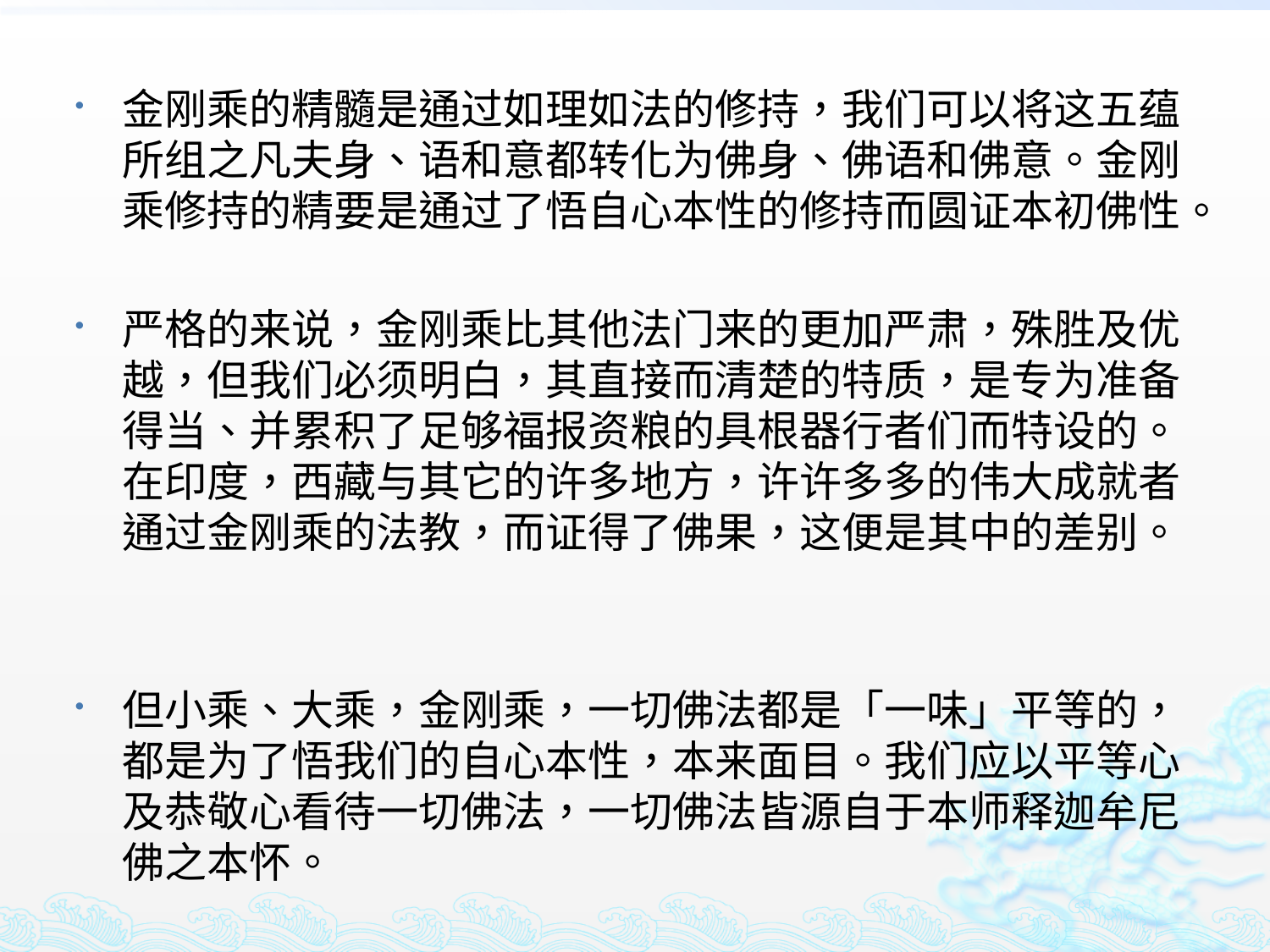

金刚乘的精髓是通过如理如法的修持，我们可以将这五蕴所组之凡夫身、语和意都转化为佛身、佛语和佛意。金刚乘修持的精要是通过了悟自心本性的修持而圆证本初佛性。

严格的来说，金刚乘比其他法门来的更加严肃，殊胜及优越，但我们必须明白，其直接而清楚的特质，是专为准备得当、并累积了足够福报资粮的具根器行者们而特设的。在印度，西藏与其它的许多地方，许许多多的伟大成就者通过金刚乘的法教，而证得了佛果，这便是其中的差别。

但小乘、大乘，金刚乘，一切佛法都是「一味」平等的，都是为了悟我们的自心本性，本来面目。我们应以平等心及恭敬心看待一切佛法，一切佛法皆源自于本师释迦牟尼佛之本怀。